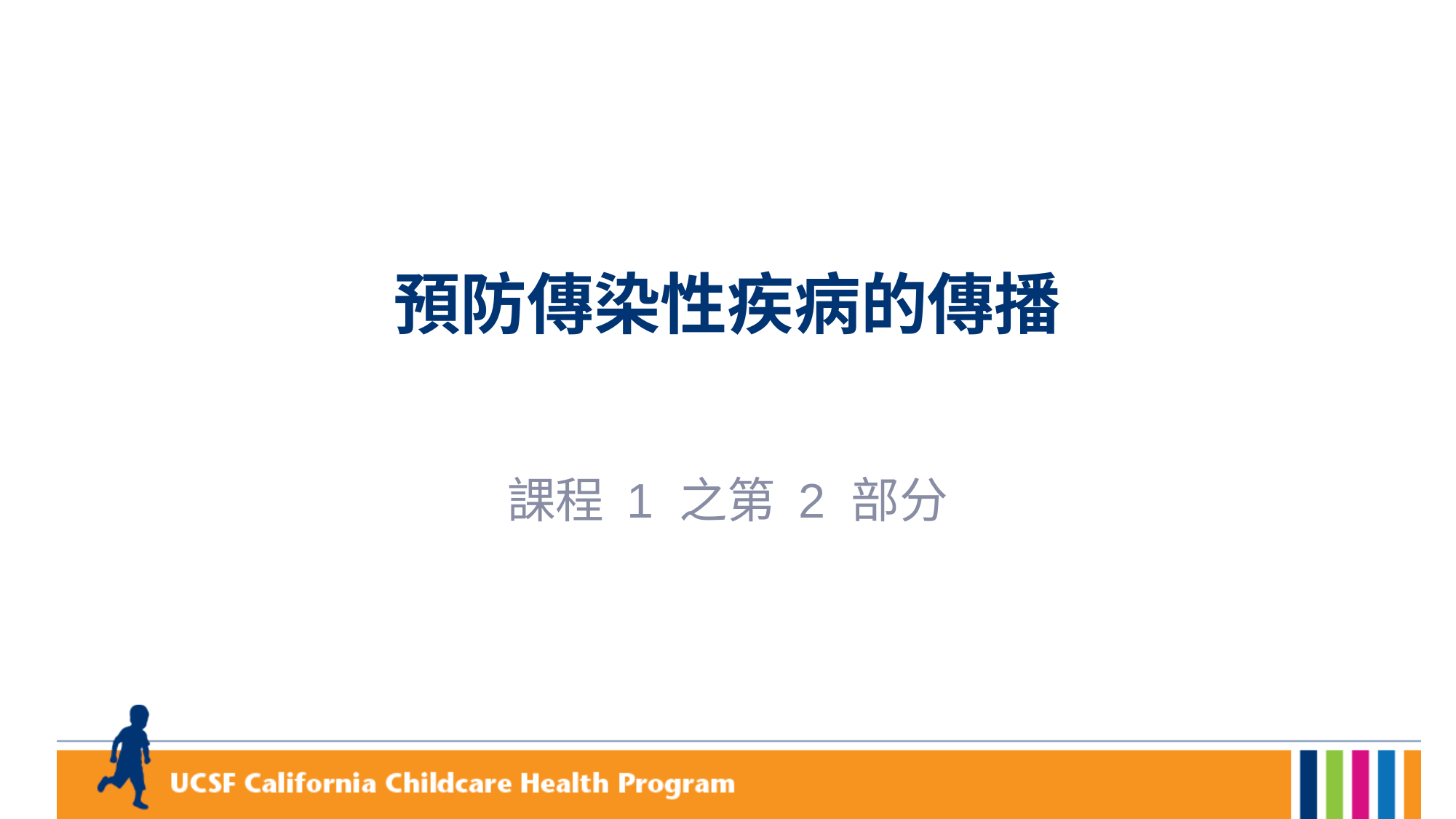

# 預防傳染性疾病的傳播
課程 1 之第 2 部分